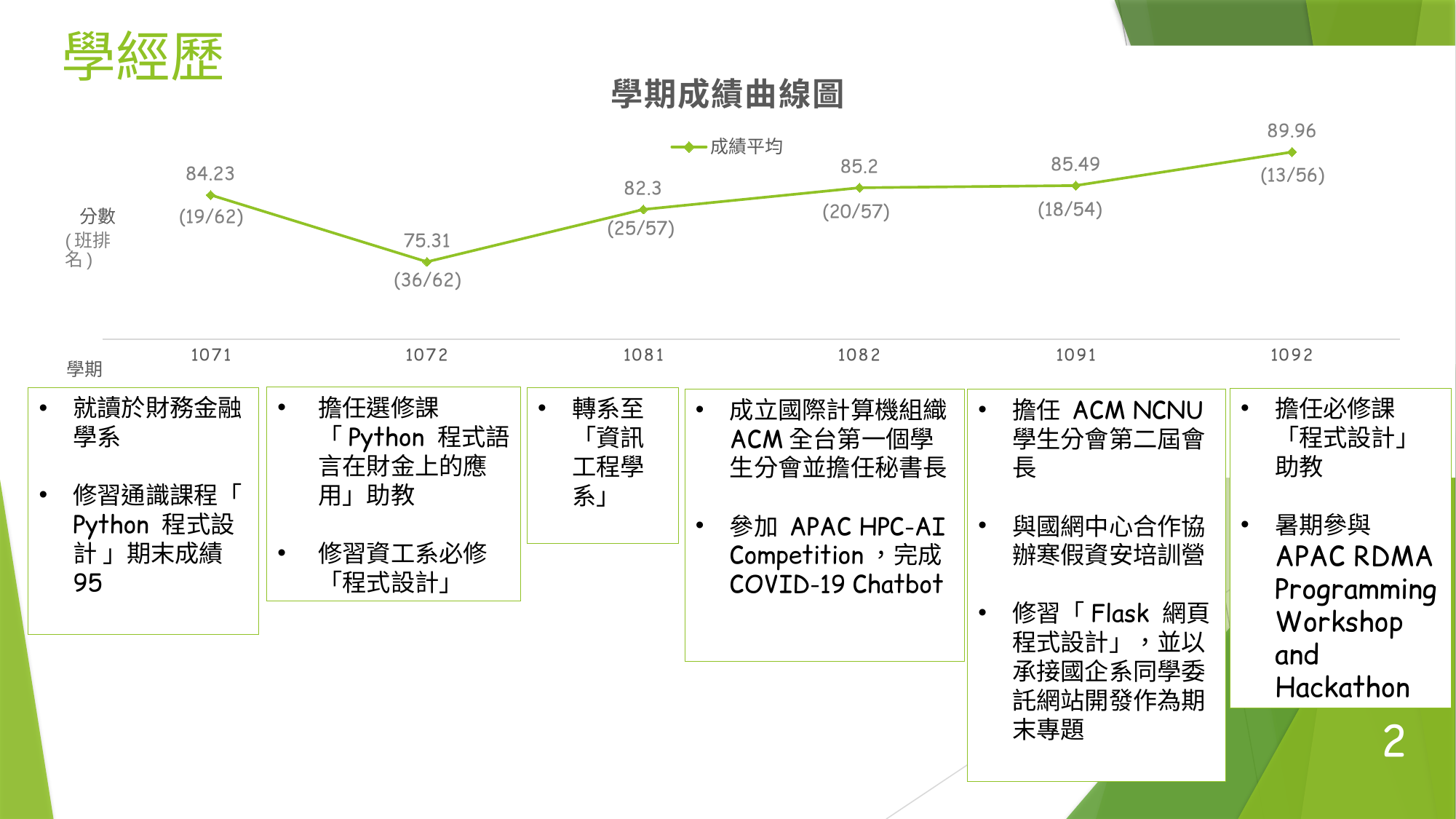

# 學經歷

### Chart: 學期成績曲線圖

| Category | 成績平均 |
|---|---|
| 1071 | 84.23 |
| 1072 | 75.31 |
| 1081 | 82.3 |
| 1082 | 85.2 |
| 1091 | 85.49 |
| 1092 | 89.96 |
(13/56)
(18/54)
(20/57)
(19/62)
(25/57)
(36/62)
就讀於財務金融學系

修習通識課程「 Python 程式設計 」期末成績 95

擔任選修課「Python 程式語言在財金上的應用」助教

修習資工系必修「程式設計」
擔任 ACM NCNU 學生分會第二屆會長

與國網中心合作協辦寒假資安培訓營

修習「Flask 網頁程式設計」，並以承接國企系同學委託網站開發作為期末專題

擔任必修課「程式設計」助教

暑期參與APAC RDMA Programming Workshop and Hackathon
轉系至「資訊工程學系」

成立國際計算機組織 ACM全台第一個學生分會並擔任秘書長

參加 APAC HPC-AI Competition，完成 COVID-19 Chatbot

2